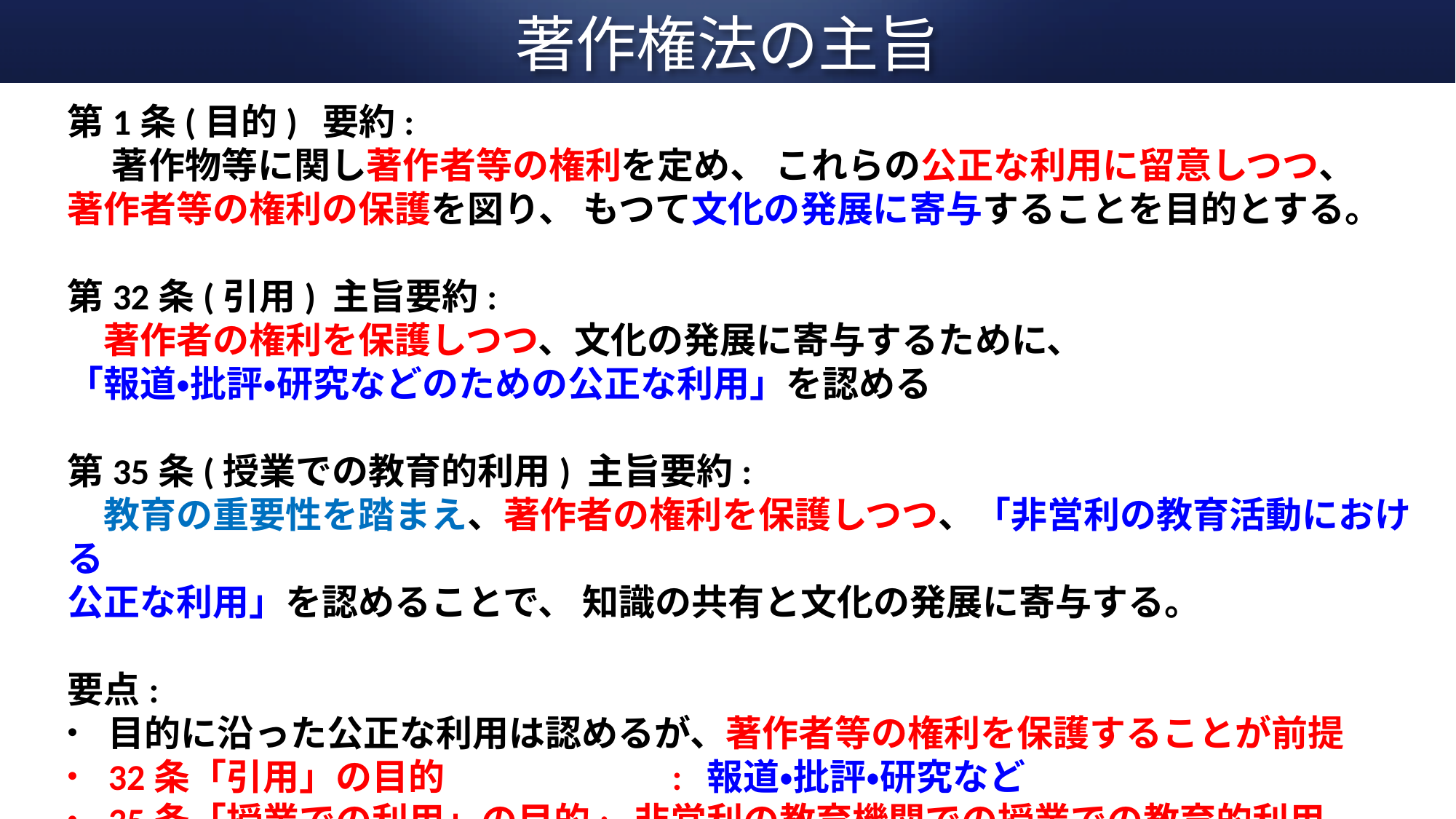

# 著作権法の主旨
第1条(目的)  要約:
　 著作物等に関し著作者等の権利を定め、 これらの公正な利用に留意しつつ、
著作者等の権利の保護を図り、 もつて文化の発展に寄与することを目的とする。

第32条(引用) 主旨要約:
　著作者の権利を保護しつつ、文化の発展に寄与するために、
「報道・批評・研究などのための公正な利用」を認める

第35条(授業での教育的利用) 主旨要約:
　教育の重要性を踏まえ、著作者の権利を保護しつつ、「非営利の教育活動における
公正な利用」を認めることで、 知識の共有と文化の発展に寄与する。

要点:
目的に沿った公正な利用は認めるが、著作者等の権利を保護することが前提
32条「引用」の目的　　　　　　:  報道・批評・研究など
35条「授業での利用」の目的:  非営利の教育機関での授業での教育的利用